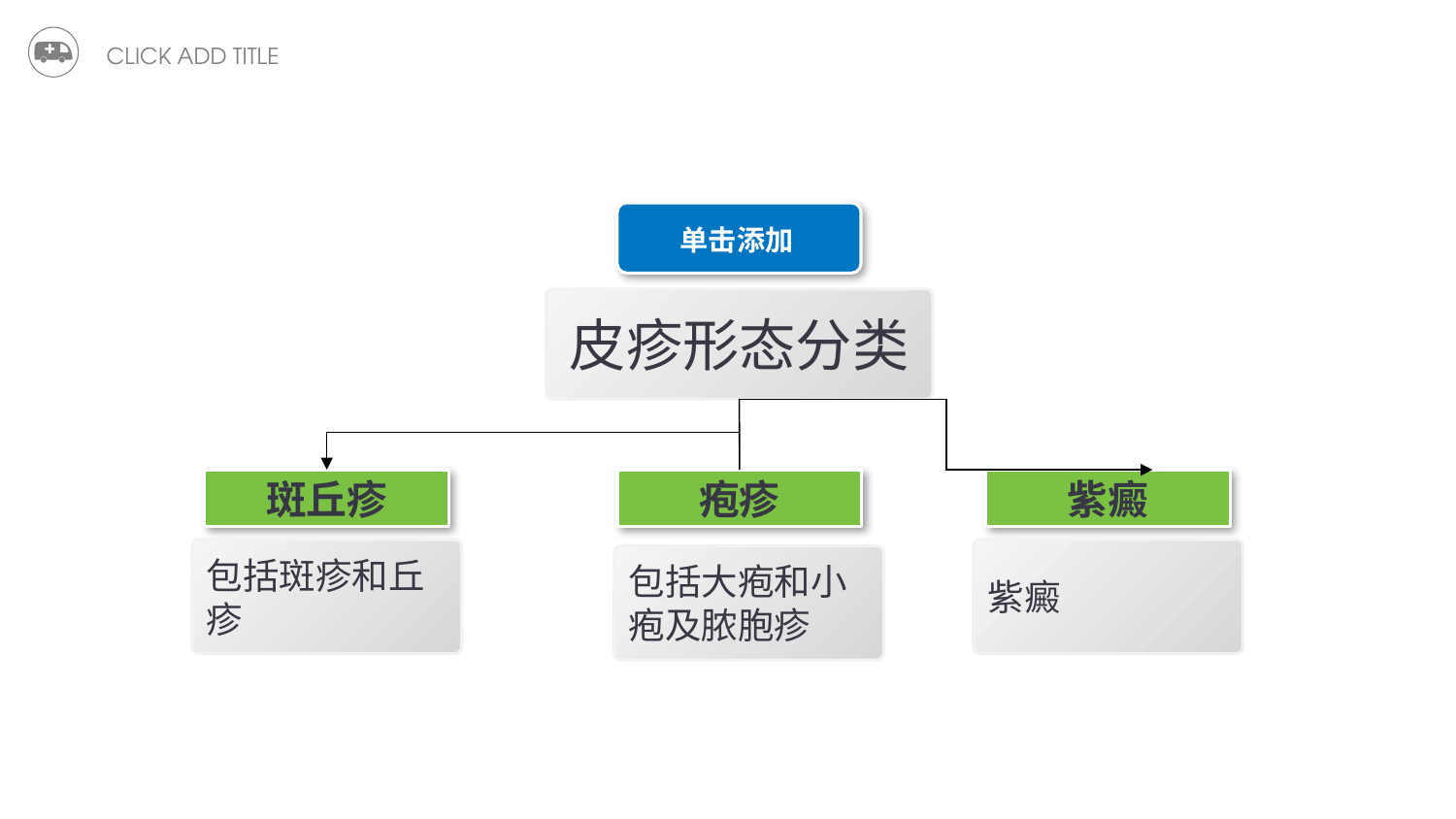

单击添加
皮疹形态分类

斑丘疹
疱疹
紫癜
包括斑疹和丘疹
紫癜
包括大疱和小疱及脓胞疹